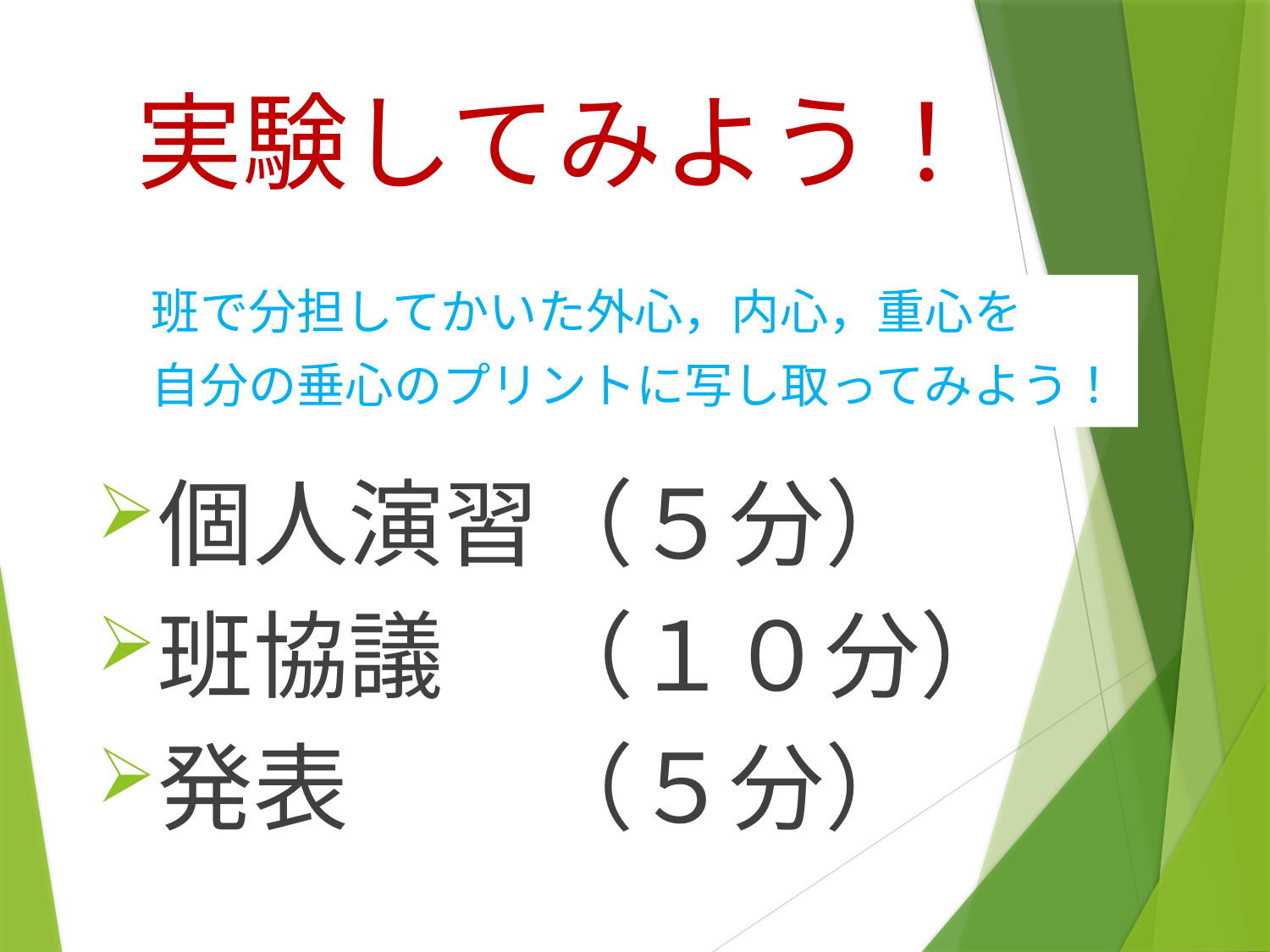

# 実験してみよう！
班で分担してかいた外心，内心，重心を
自分の垂心のプリントに写し取ってみよう！
個人演習（５分）
班協議　（１０分）
発表　　（５分）